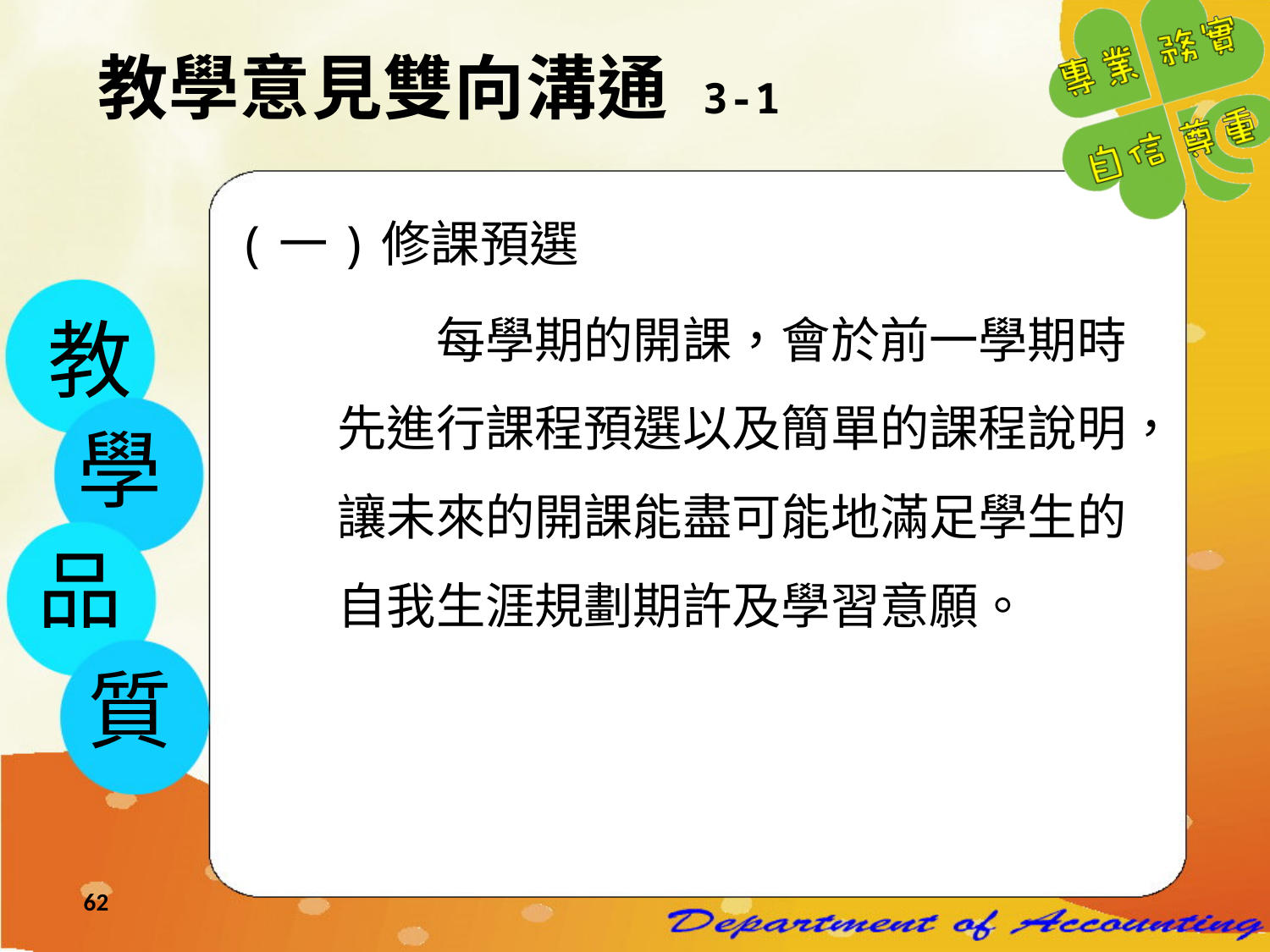

教學意見雙向溝通 3-1
(一)修課預選
　　每學期的開課，會於前一學期時先進行課程預選以及簡單的課程說明，讓未來的開課能盡可能地滿足學生的自我生涯規劃期許及學習意願。
教
學
品
質
62